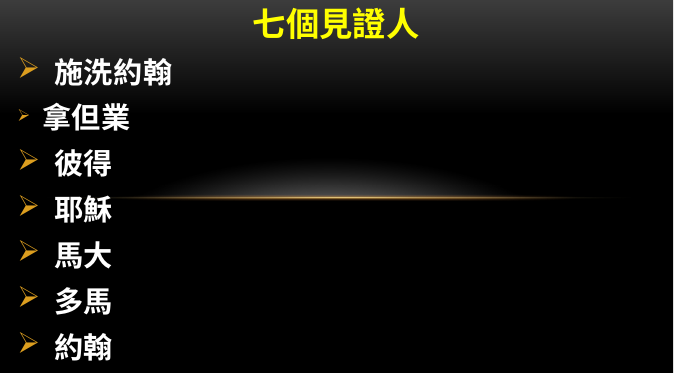

七個見證人
 施洗約翰
  拿但業
 彼得
 耶穌
 馬大
 多馬
 約翰

#